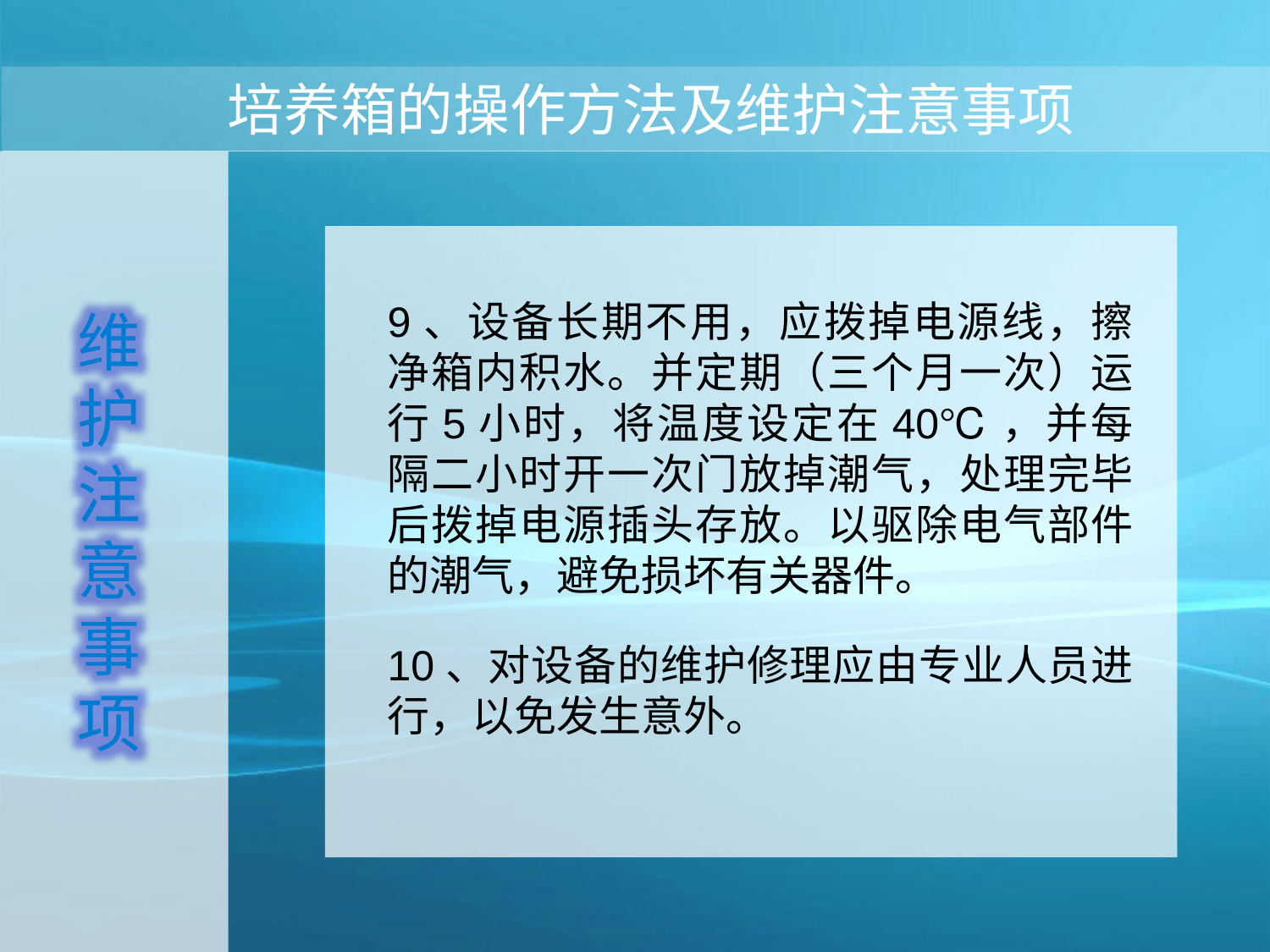

# 培养箱的操作方法及维护注意事项

9、设备长期不用，应拨掉电源线，擦净箱内积水。并定期（三个月一次）运行5小时，将温度设定在40℃，并每隔二小时开一次门放掉潮气，处理完毕后拨掉电源插头存放。以驱除电气部件的潮气，避免损坏有关器件。
维护注意事项
10、对设备的维护修理应由专业人员进行，以免发生意外。